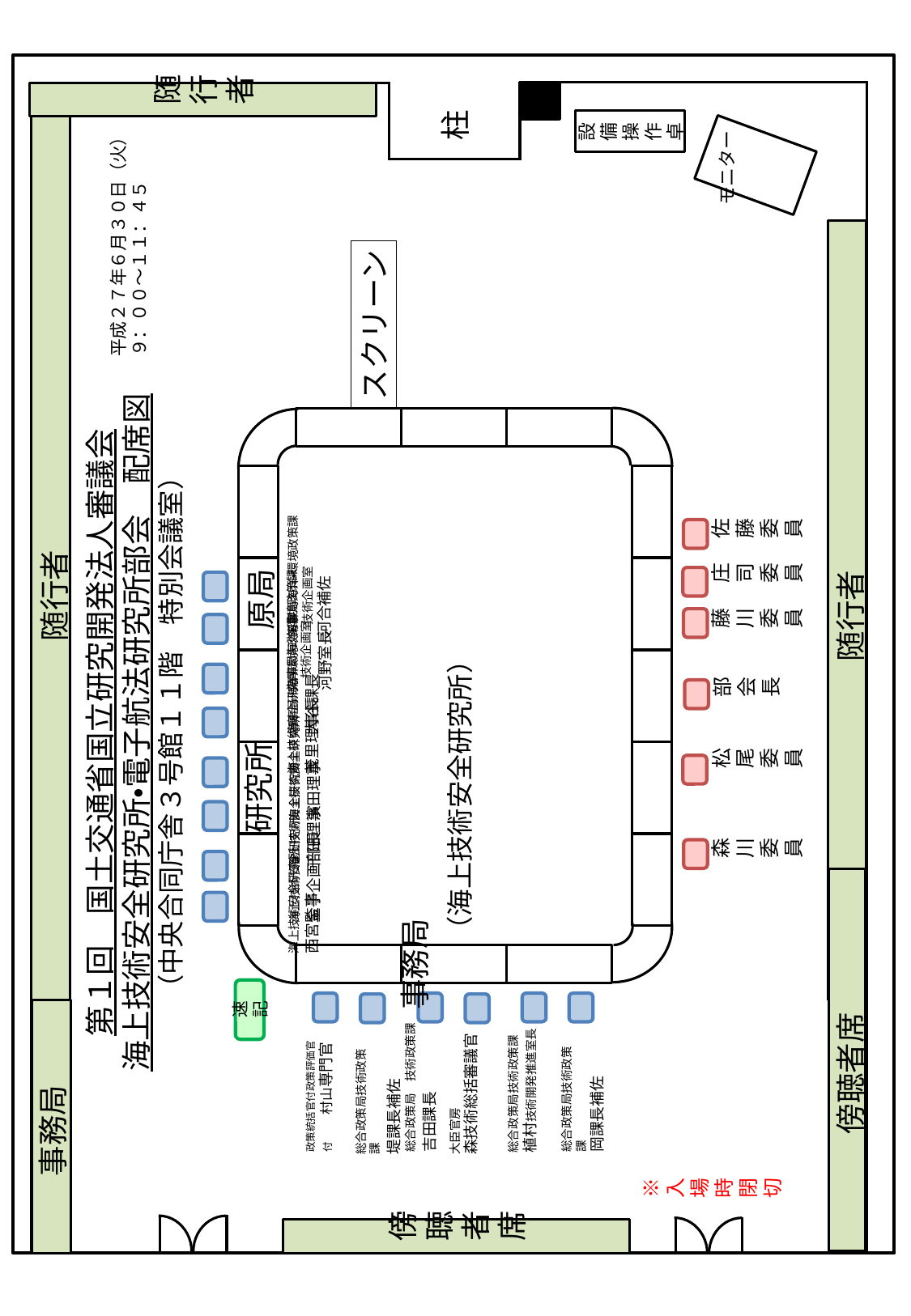

随行者
柱

設備操作卓

モニター

平成２７年６月３０日（火）
９：００～１１：４５

スクリーン

海事局海洋・環境政策課
　技術企画室
河合補佐
佐藤委員

海事局海洋・環境政策課
　技術企画室
河野室長
庄司委員

随行者
原局
海事局海洋・環境政策課
大谷課長
随行者
藤川委員

海上技術安全研究所
茂里理事長

部会長

第１回　国土交通省国立研究開発法人審議会
海上技術安全研究所・電子航法研究所部会　配席図
（中央合同庁舎３号館１１階　特別会議室）

海上技術安全研究所
濱田理事

海上技術安全研究所
千田理事
松尾委員

研究所
（海上技術安全研究所）
海上技術安全研究所
金子企画部長

海上技術安全研究所
西宮監事

森川委員

事務局

速記

総合政策局　技術政策課
吉田課長
総合政策局技術政策課
植村技術開発推進室長
大臣官房
森技術総括審議官
政策統括官付政策評価官付　　村山専門官
総合政策局技術政策課
岡課長補佐
総合政策局技術政策課
堤課長補佐
傍聴者席
事務局
※入場時閉切

傍聴者席